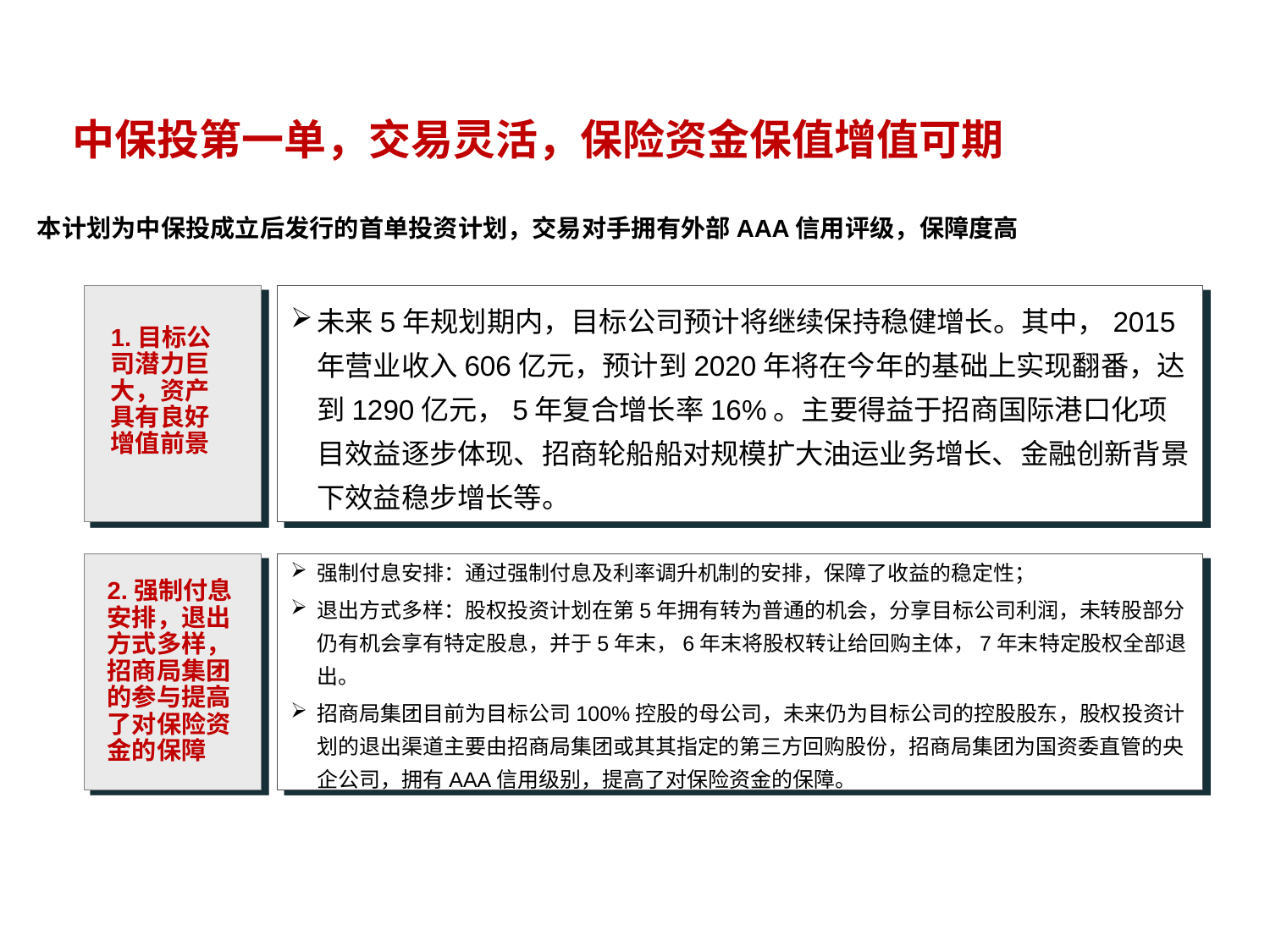

中保投第一单，交易灵活，保险资金保值增值可期
本计划为中保投成立后发行的首单投资计划，交易对手拥有外部AAA信用评级，保障度高

未来5年规划期内，目标公司预计将继续保持稳健增长。其中，2015年营业收入606亿元，预计到2020年将在今年的基础上实现翻番，达到1290亿元，5年复合增长率16%。主要得益于招商国际港口化项目效益逐步体现、招商轮船船对规模扩大油运业务增长、金融创新背景下效益稳步增长等。
1.目标公司潜力巨大，资产具有良好增值前景

强制付息安排：通过强制付息及利率调升机制的安排，保障了收益的稳定性；
退出方式多样：股权投资计划在第5年拥有转为普通的机会，分享目标公司利润，未转股部分仍有机会享有特定股息，并于5年末，6年末将股权转让给回购主体，7年末特定股权全部退出。
招商局集团目前为目标公司100%控股的母公司，未来仍为目标公司的控股股东，股权投资计划的退出渠道主要由招商局集团或其其指定的第三方回购股份，招商局集团为国资委直管的央企公司，拥有AAA信用级别，提高了对保险资金的保障。
2.强制付息安排，退出方式多样，招商局集团的参与提高了对保险资金的保障